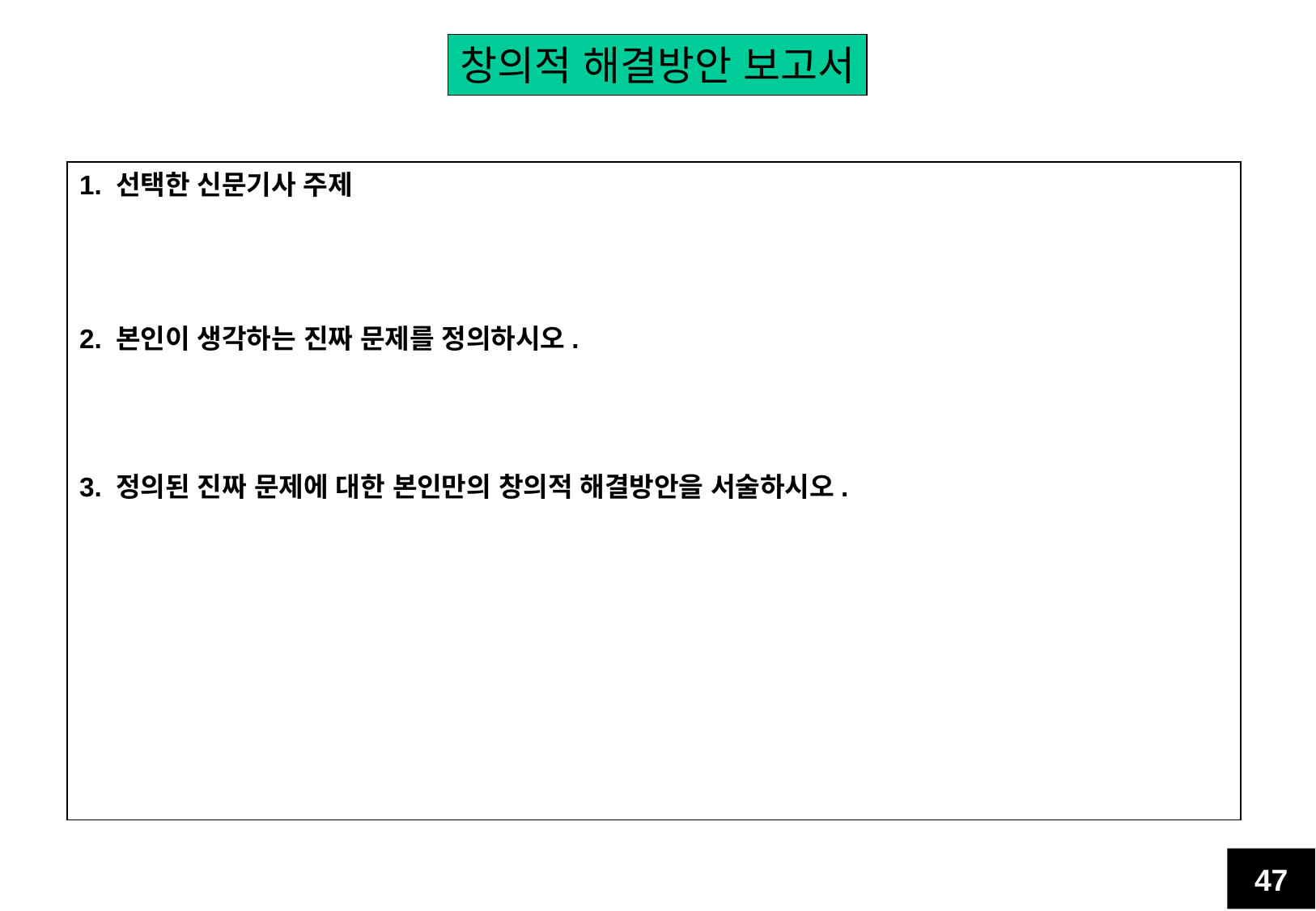

창의적 해결방안 보고서
1. 선택한 신문기사 주제

2. 본인이 생각하는 진짜 문제를 정의하시오.

3. 정의된 진짜 문제에 대한 본인만의 창의적 해결방안을 서술하시오.

47